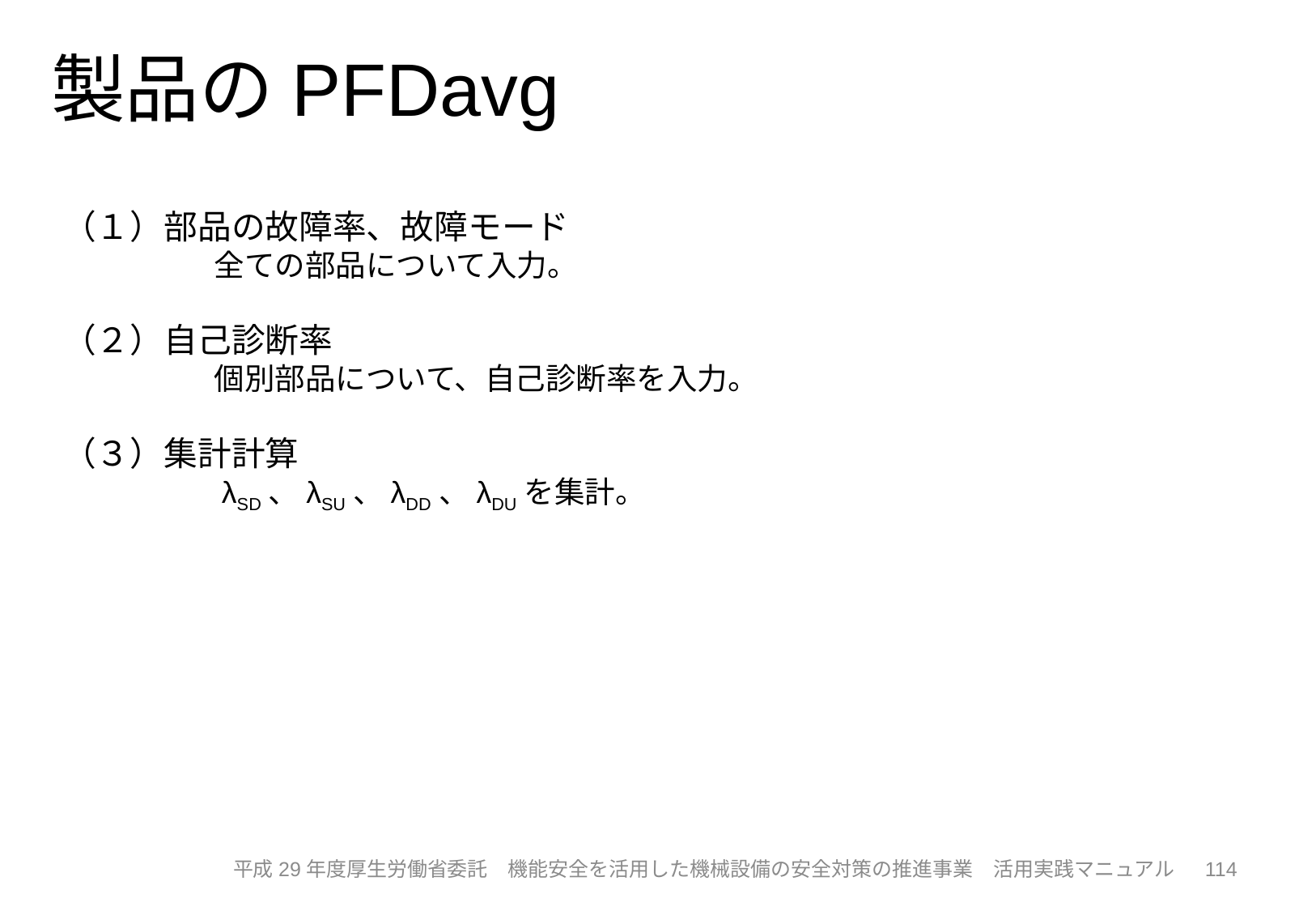

製品のPFDavg

（１）部品の故障率、故障モード
　　　　　全ての部品について入力。

（２）自己診断率
　　　　　個別部品について、自己診断率を入力。

（３）集計計算
　　　　　λSD、λSU、λDD、λDUを集計。
114
平成29年度厚生労働省委託　機能安全を活用した機械設備の安全対策の推進事業　活用実践マニュアル